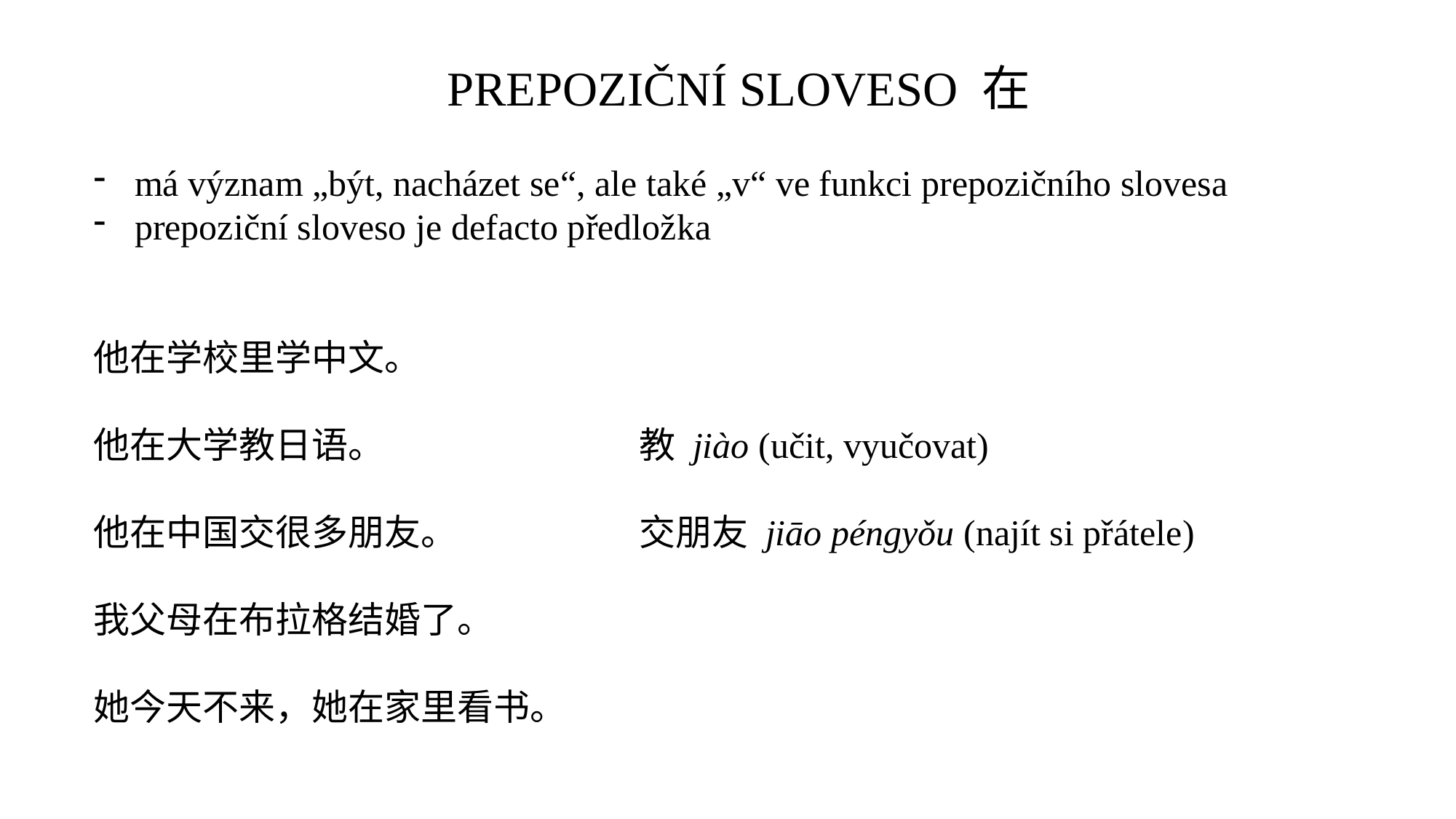

PREPOZIČNÍ SLOVESO 在

má význam „být, nacházet se“, ale také „v“ ve funkci prepozičního slovesa
prepoziční sloveso je defacto předložka

他在学校里学中文。

他在大学教日语。  			教 jiào (učit, vyučovat)

他在中国交很多朋友。		交朋友 jiāo péngyǒu (najít si přátele)

我父母在布拉格结婚了。

她今天不来，她在家里看书。